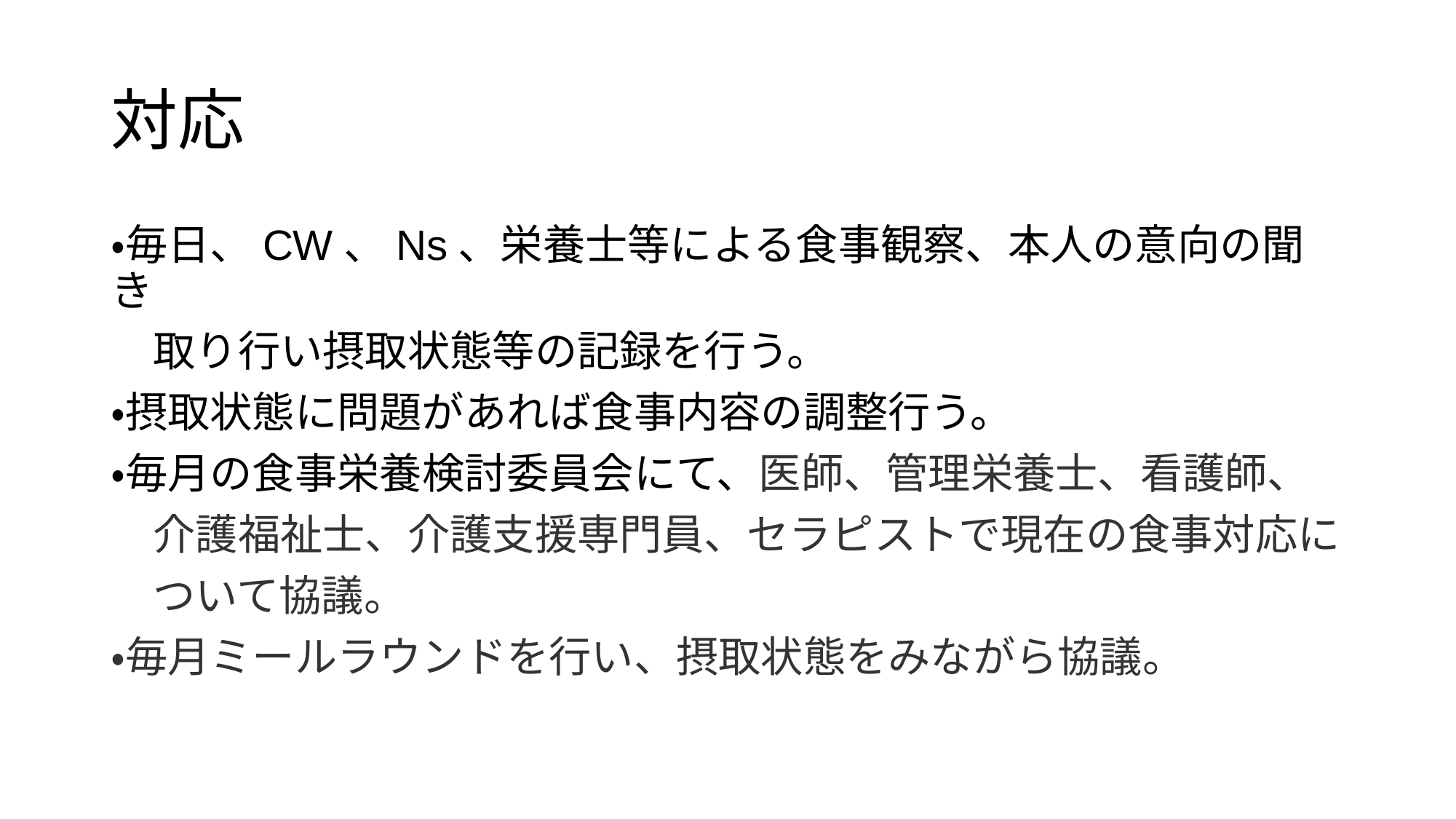

# 対応
・毎日、CW、Ns、栄養士等による食事観察、本人の意向の聞き
　取り行い摂取状態等の記録を行う。
・摂取状態に問題があれば食事内容の調整行う。
・毎月の食事栄養検討委員会にて、医師、管理栄養士、看護師、
　介護福祉士、介護支援専門員、セラピストで現在の食事対応に
　ついて協議。
・毎月ミールラウンドを行い、摂取状態をみながら協議。